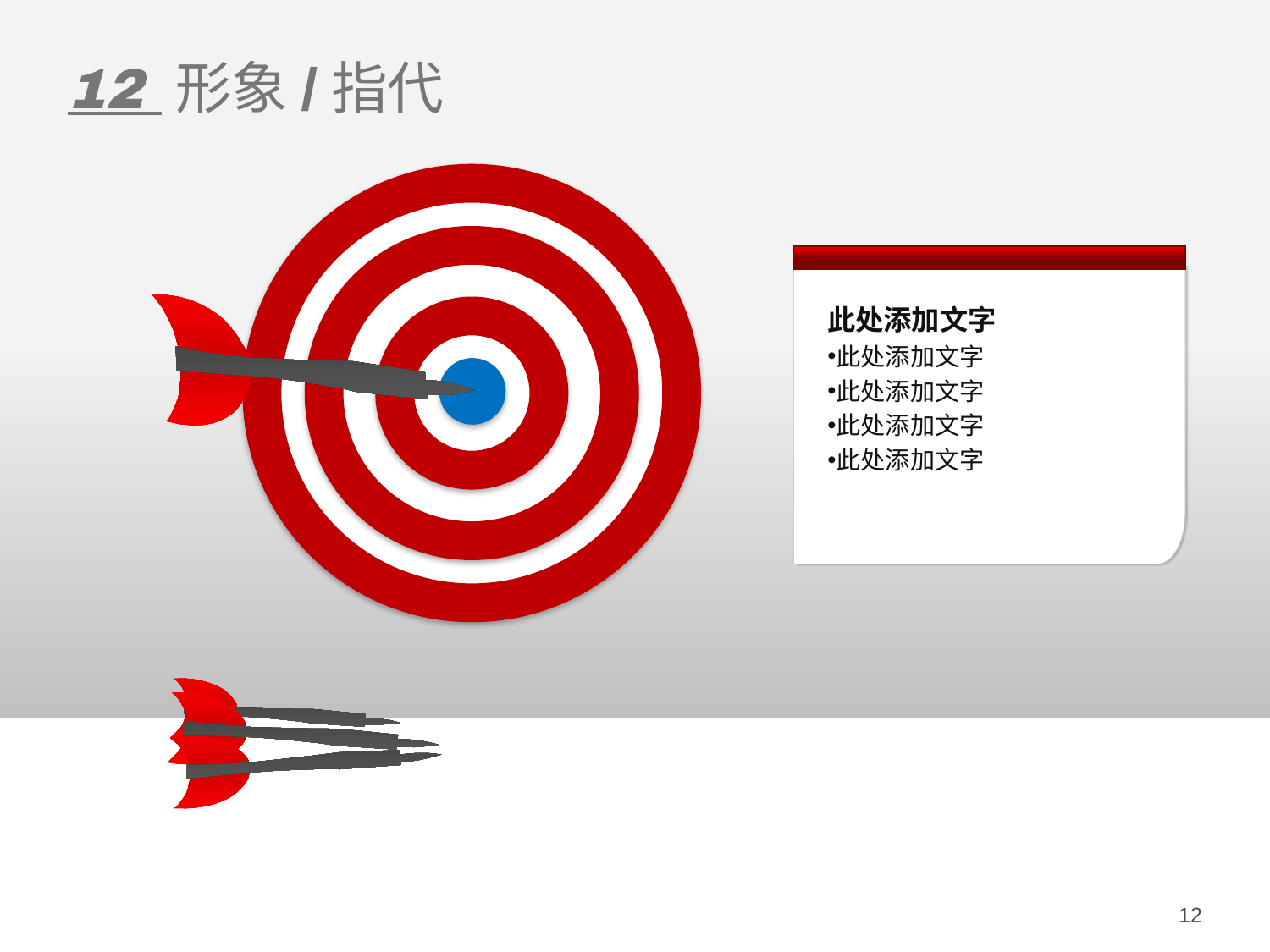

# 12 形象/指代

此处添加文字
此处添加文字
此处添加文字
此处添加文字
此处添加文字

12